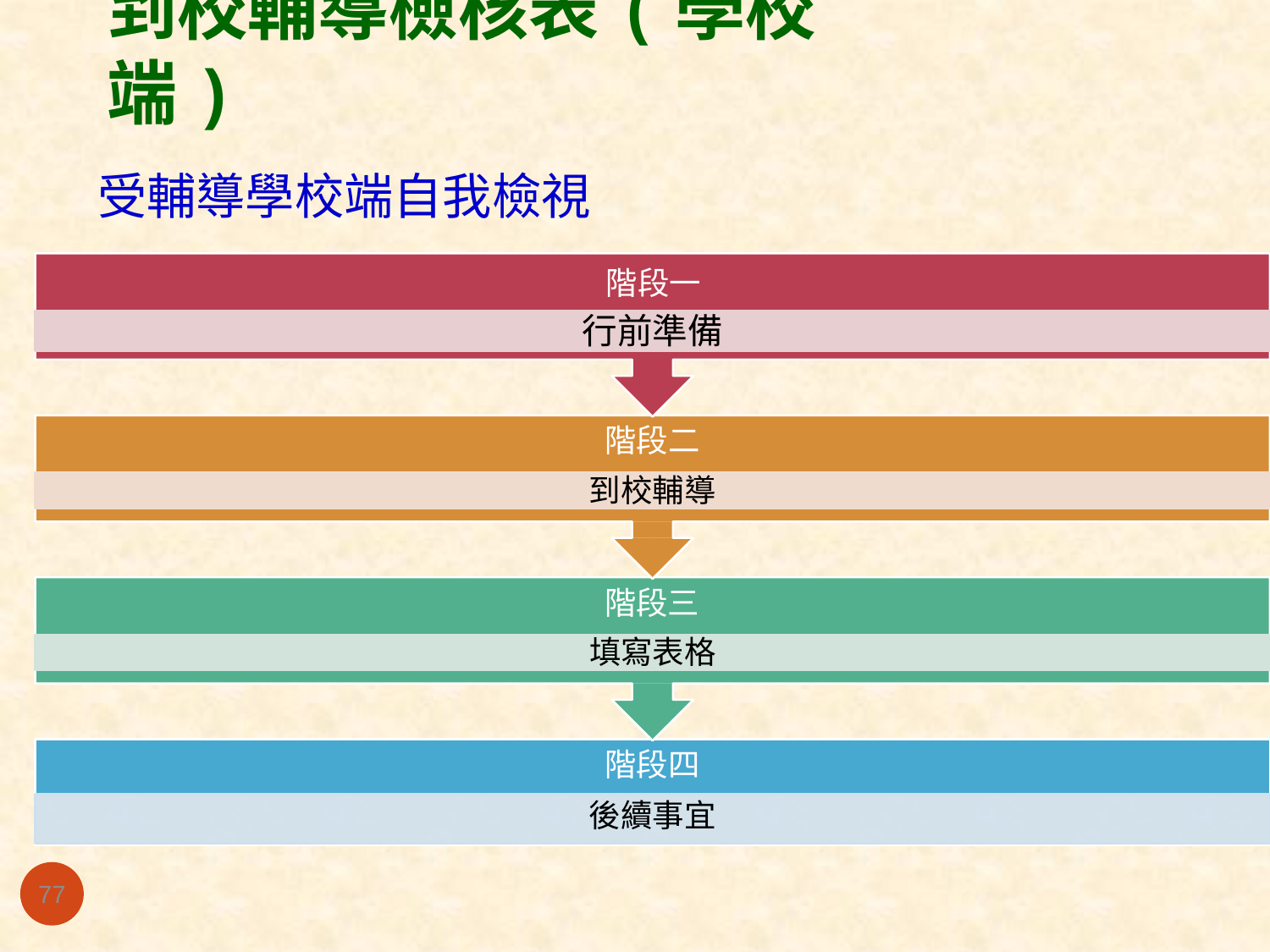

# 到校輔導檢核表(學校端)
受輔導學校端自我檢視
階段一

行前準備

階段二
到校輔導

階段三
填寫表格

階段四

後續事宜

77